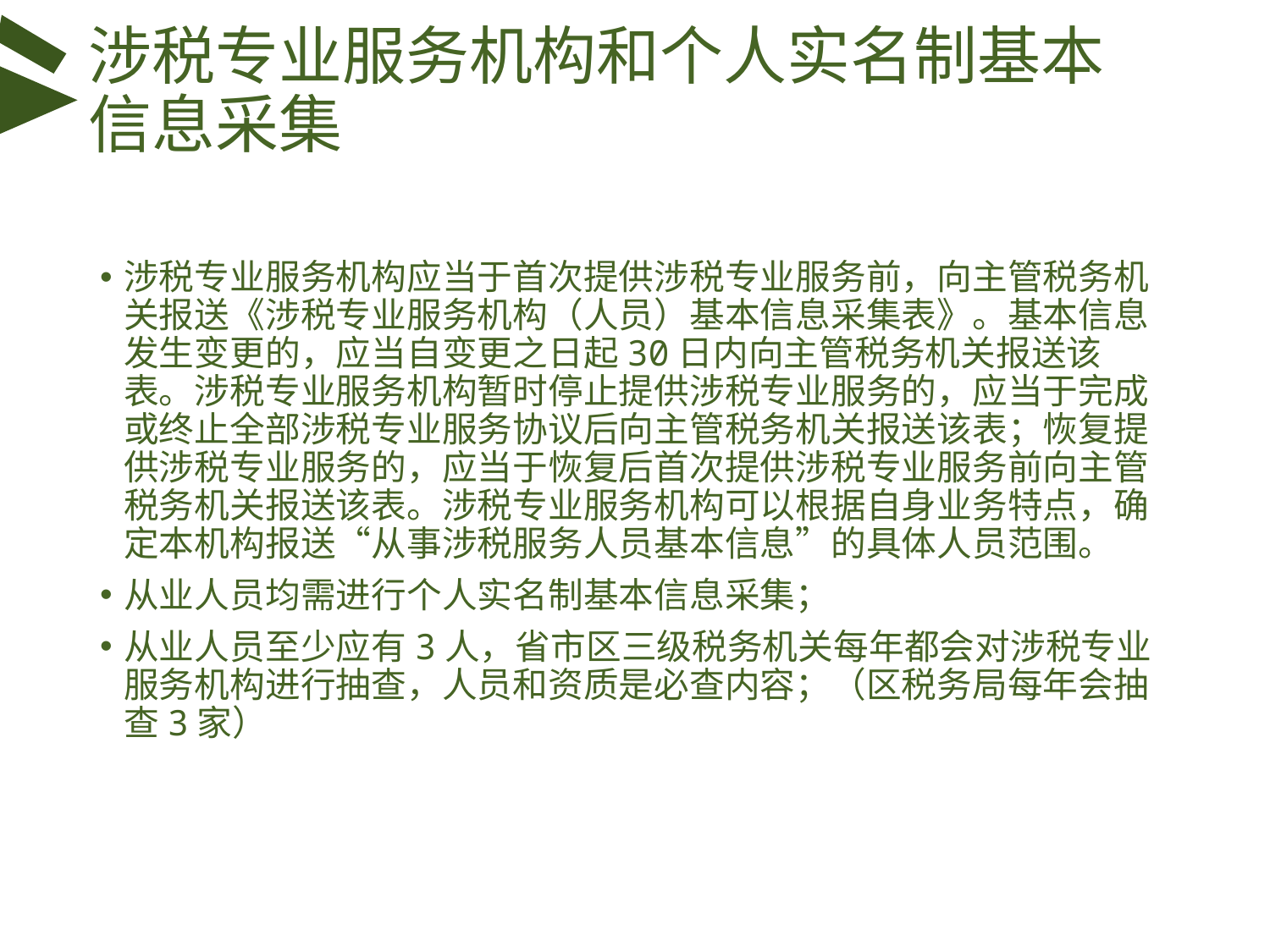

# 涉税专业服务机构和个人实名制基本信息采集
涉税专业服务机构应当于首次提供涉税专业服务前，向主管税务机关报送《涉税专业服务机构（人员）基本信息采集表》。基本信息发生变更的，应当自变更之日起30日内向主管税务机关报送该表。涉税专业服务机构暂时停止提供涉税专业服务的，应当于完成或终止全部涉税专业服务协议后向主管税务机关报送该表；恢复提供涉税专业服务的，应当于恢复后首次提供涉税专业服务前向主管税务机关报送该表。涉税专业服务机构可以根据自身业务特点，确定本机构报送“从事涉税服务人员基本信息”的具体人员范围。
从业人员均需进行个人实名制基本信息采集；
从业人员至少应有3人，省市区三级税务机关每年都会对涉税专业服务机构进行抽查，人员和资质是必查内容；（区税务局每年会抽查3家）